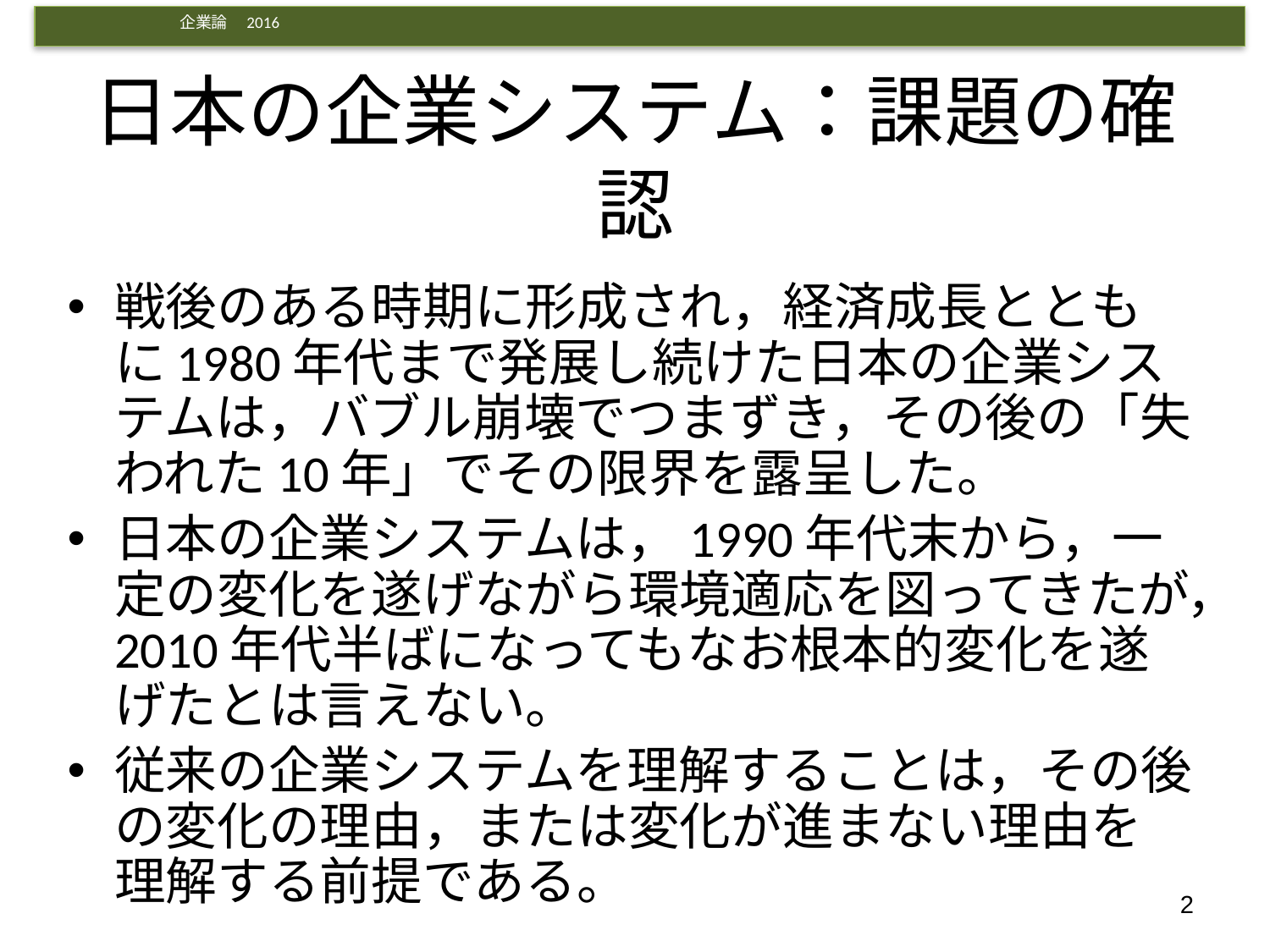

# 日本の企業システム：課題の確認
戦後のある時期に形成され，経済成長とともに1980年代まで発展し続けた日本の企業システムは，バブル崩壊でつまずき，その後の「失われた10年」でその限界を露呈した。
日本の企業システムは，1990年代末から，一定の変化を遂げながら環境適応を図ってきたが，2010年代半ばになってもなお根本的変化を遂げたとは言えない。
従来の企業システムを理解することは，その後の変化の理由，または変化が進まない理由を理解する前提である。

2